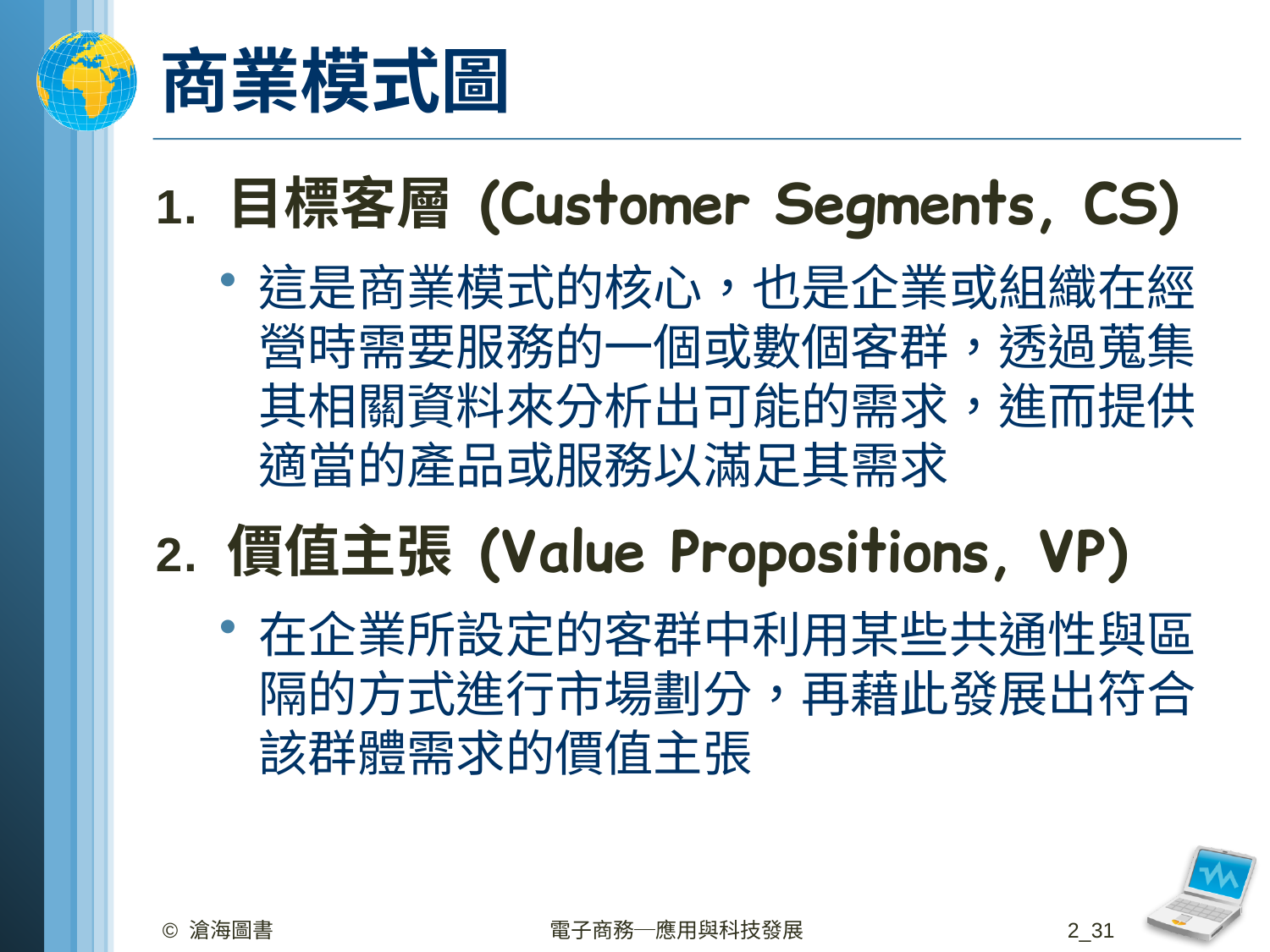

# 商業模式圖
目標客層 (Customer Segments, CS)
這是商業模式的核心，也是企業或組織在經營時需要服務的一個或數個客群，透過蒐集其相關資料來分析出可能的需求，進而提供適當的產品或服務以滿足其需求
價值主張 (Value Propositions, VP)
在企業所設定的客群中利用某些共通性與區隔的方式進行市場劃分，再藉此發展出符合該群體需求的價值主張
© 滄海圖書
電子商務─應用與科技發展
2_31